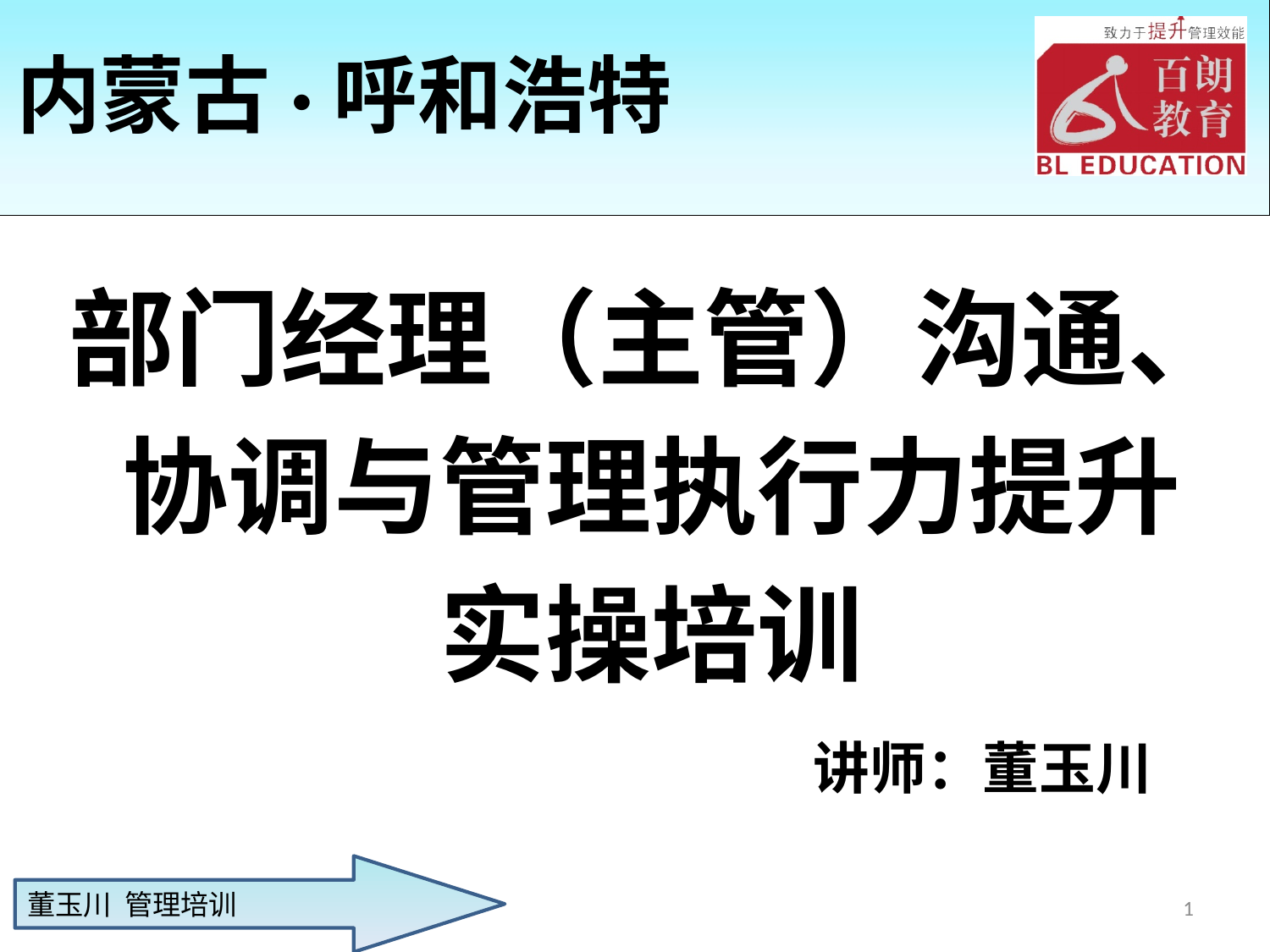

内蒙古·呼和浩特
部门经理（主管）沟通、
协调与管理执行力提升
实操培训
讲师：董玉川
1